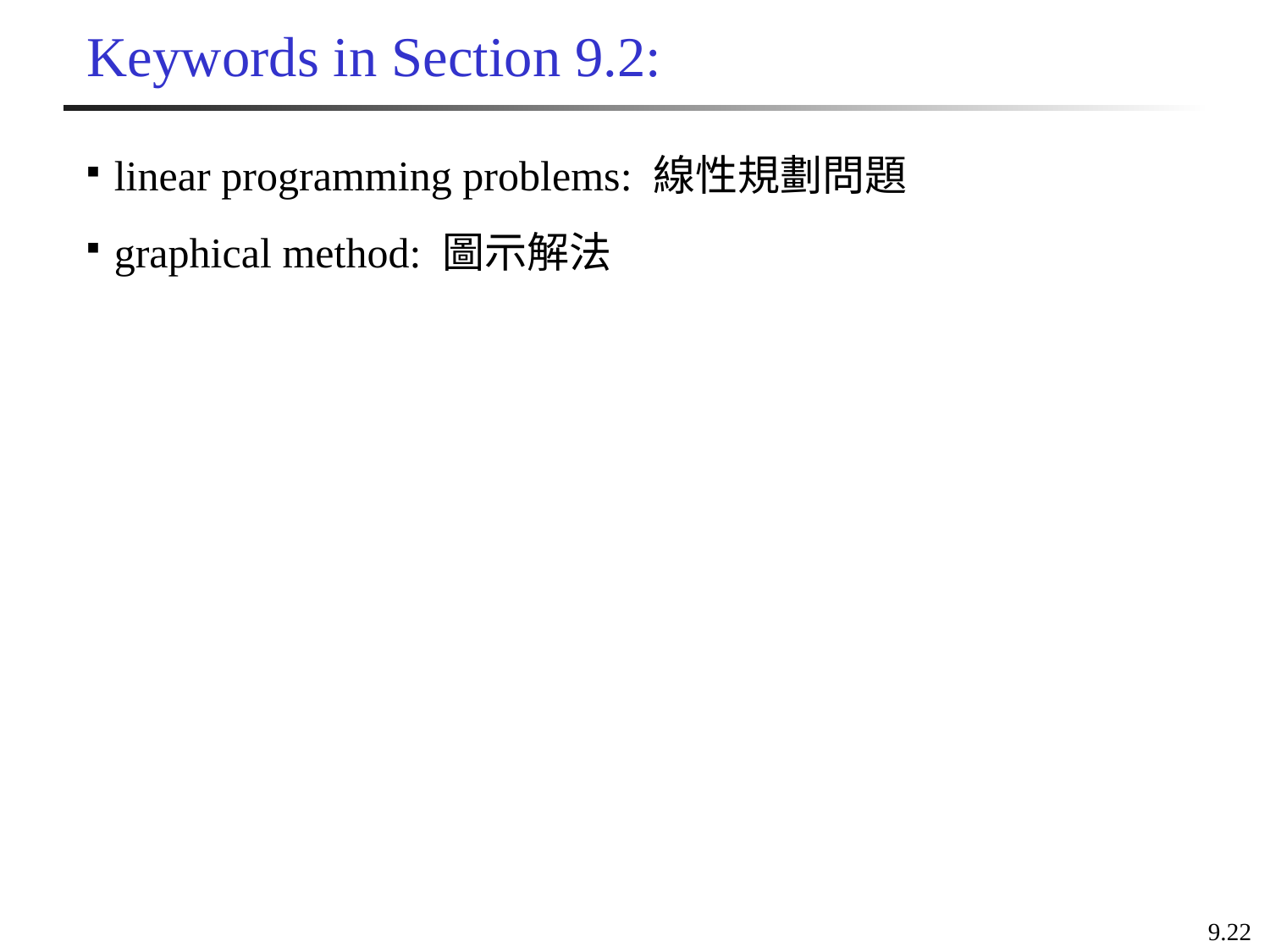

# Keywords in Section 9.2:
linear programming problems: 線性規劃問題
graphical method: 圖示解法
9.22